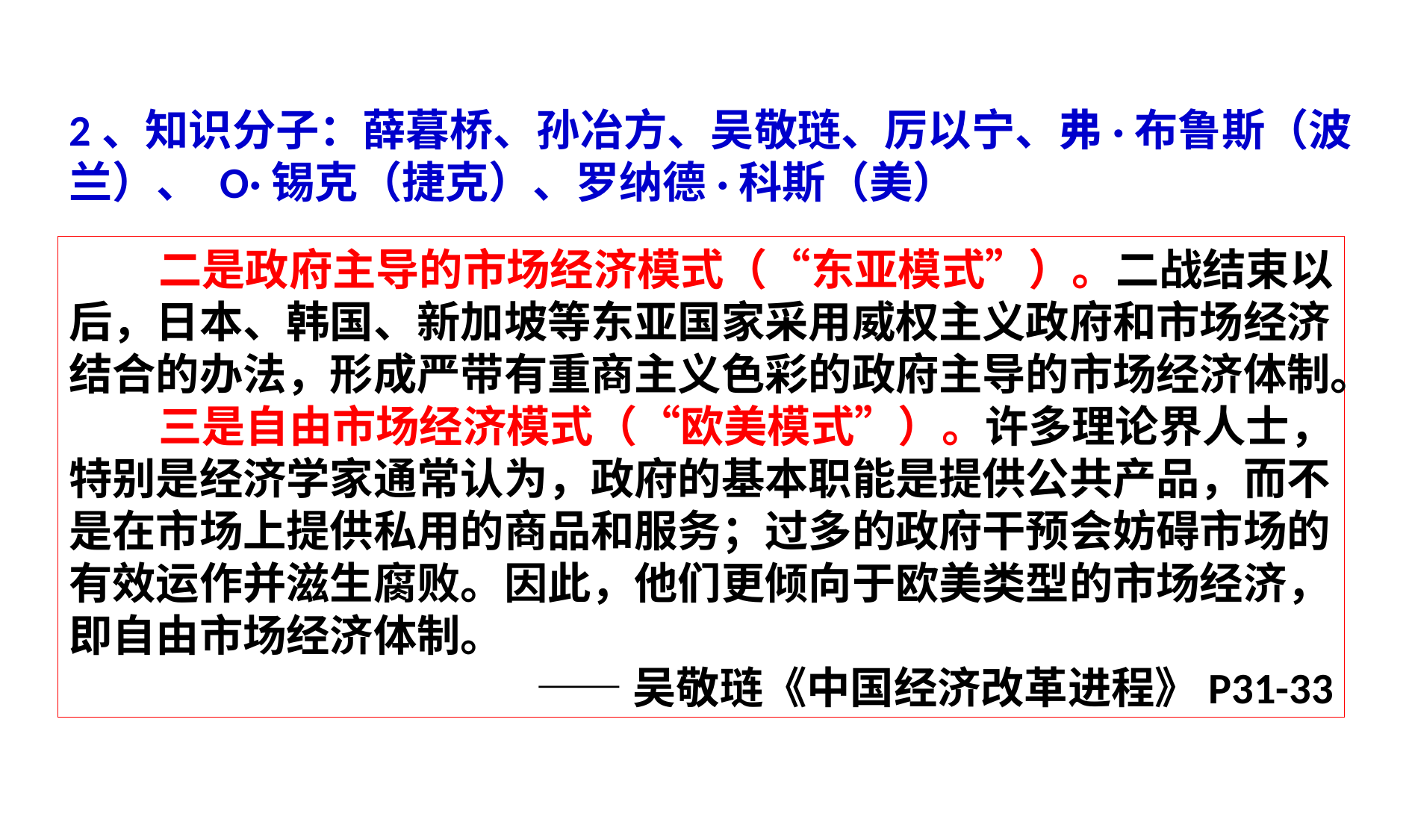

2、知识分子：薛暮桥、孙冶方、吴敬琏、厉以宁、弗·布鲁斯（波兰）、 O·锡克（捷克）、罗纳德·科斯（美）
        二是政府主导的市场经济模式（“东亚模式”）。二战结束以后，日本、韩国、新加坡等东亚国家采用威权主义政府和市场经济结合的办法，形成严带有重商主义色彩的政府主导的市场经济体制。
        三是自由市场经济模式（“欧美模式”）。许多理论界人士，特别是经济学家通常认为，政府的基本职能是提供公共产品，而不是在市场上提供私用的商品和服务；过多的政府干预会妨碍市场的有效运作并滋生腐败。因此，他们更倾向于欧美类型的市场经济，即自由市场经济体制。
——吴敬琏《中国经济改革进程》P31-33